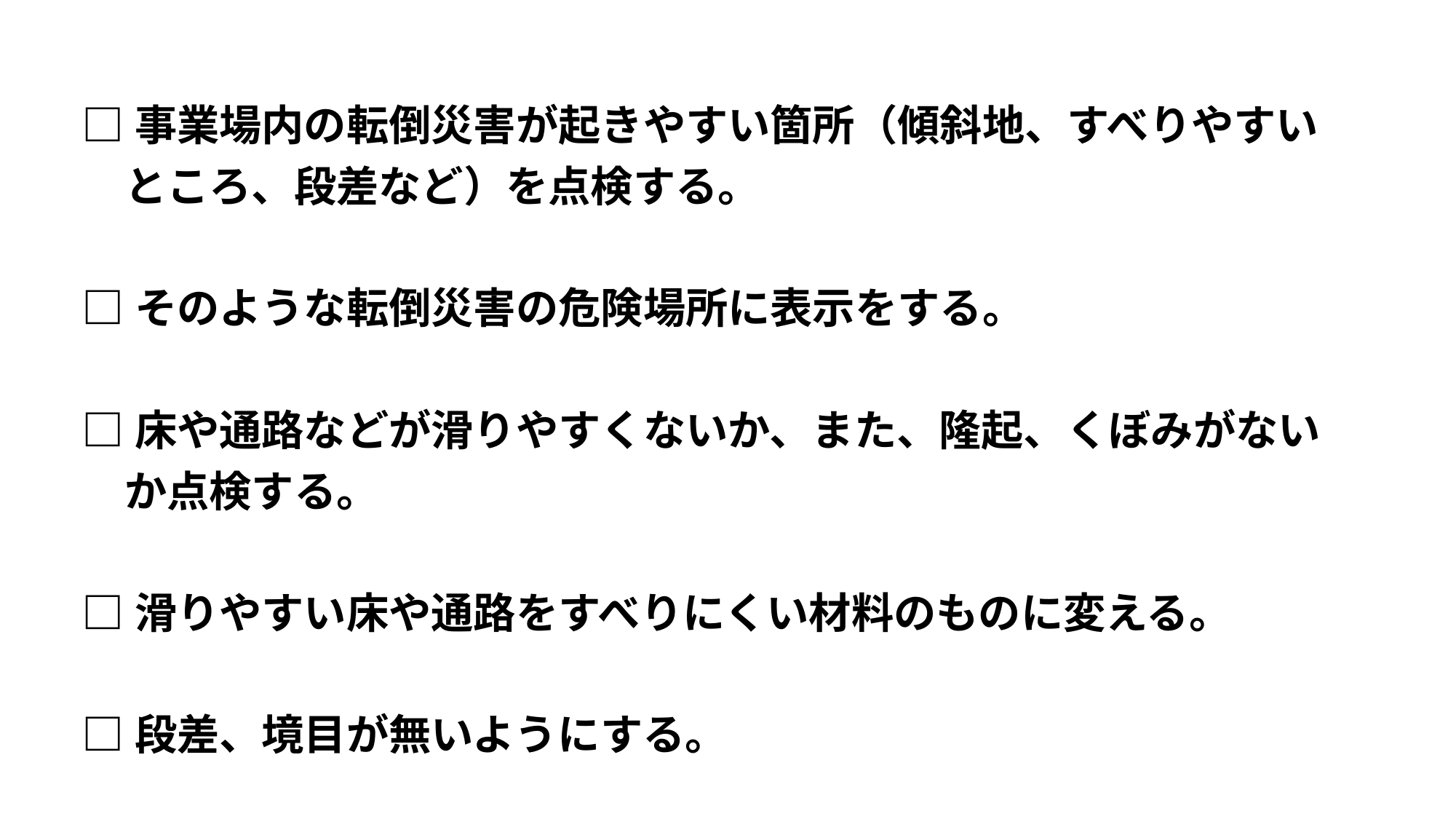

□事業場内の転倒災害が起きやすい箇所（傾斜地、すべりやすい
　ところ、段差など）を点検する。

□そのような転倒災害の危険場所に表示をする。

□床や通路などが滑りやすくないか、また、隆起、くぼみがない
　か点検する。

□滑りやすい床や通路をすべりにくい材料のものに変える。

□段差、境目が無いようにする。